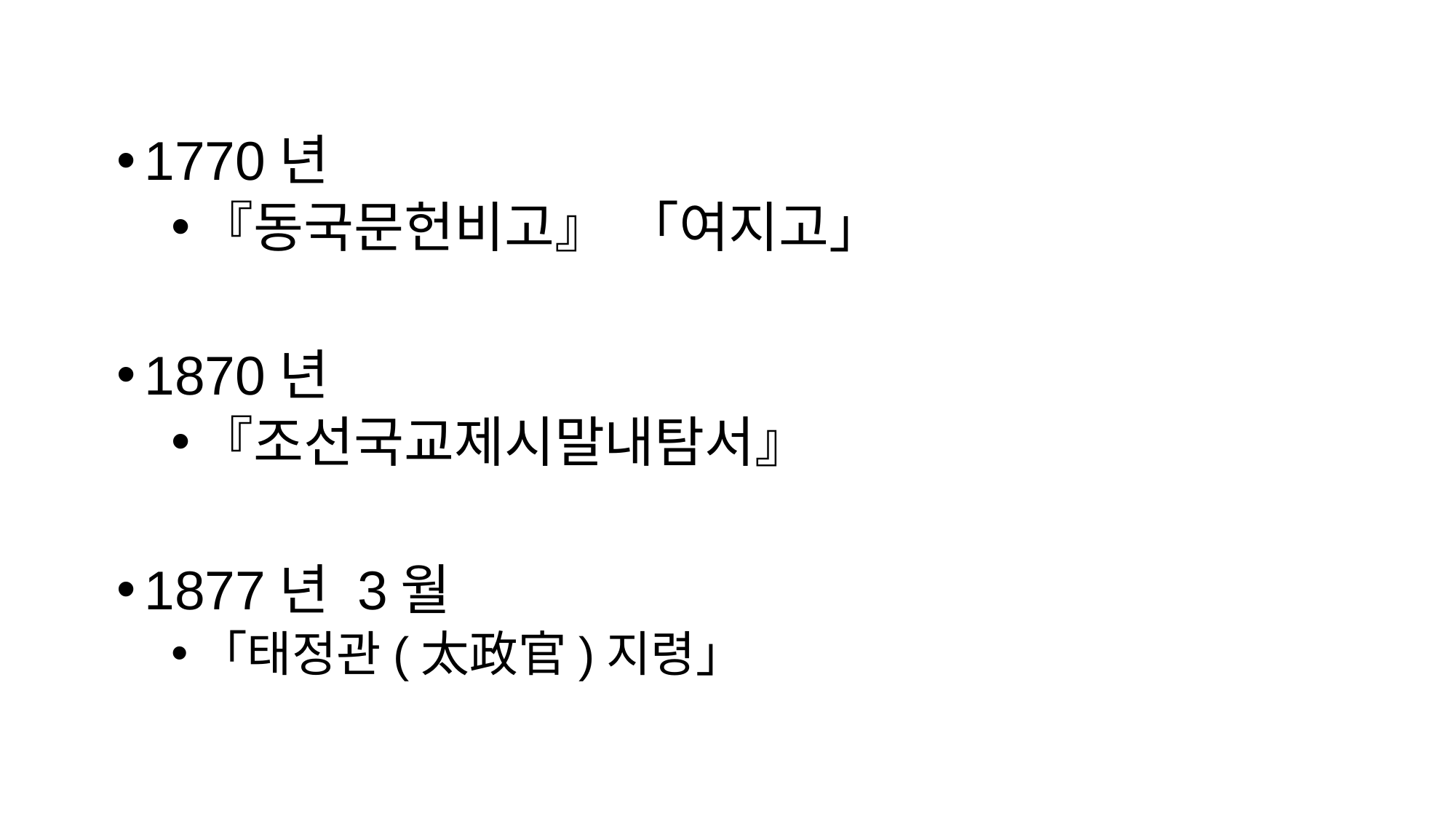

1770년
『동국문헌비고』 「여지고」

1870년
『조선국교제시말내탐서』

1877년 3월
「태정관(太政官)지령」